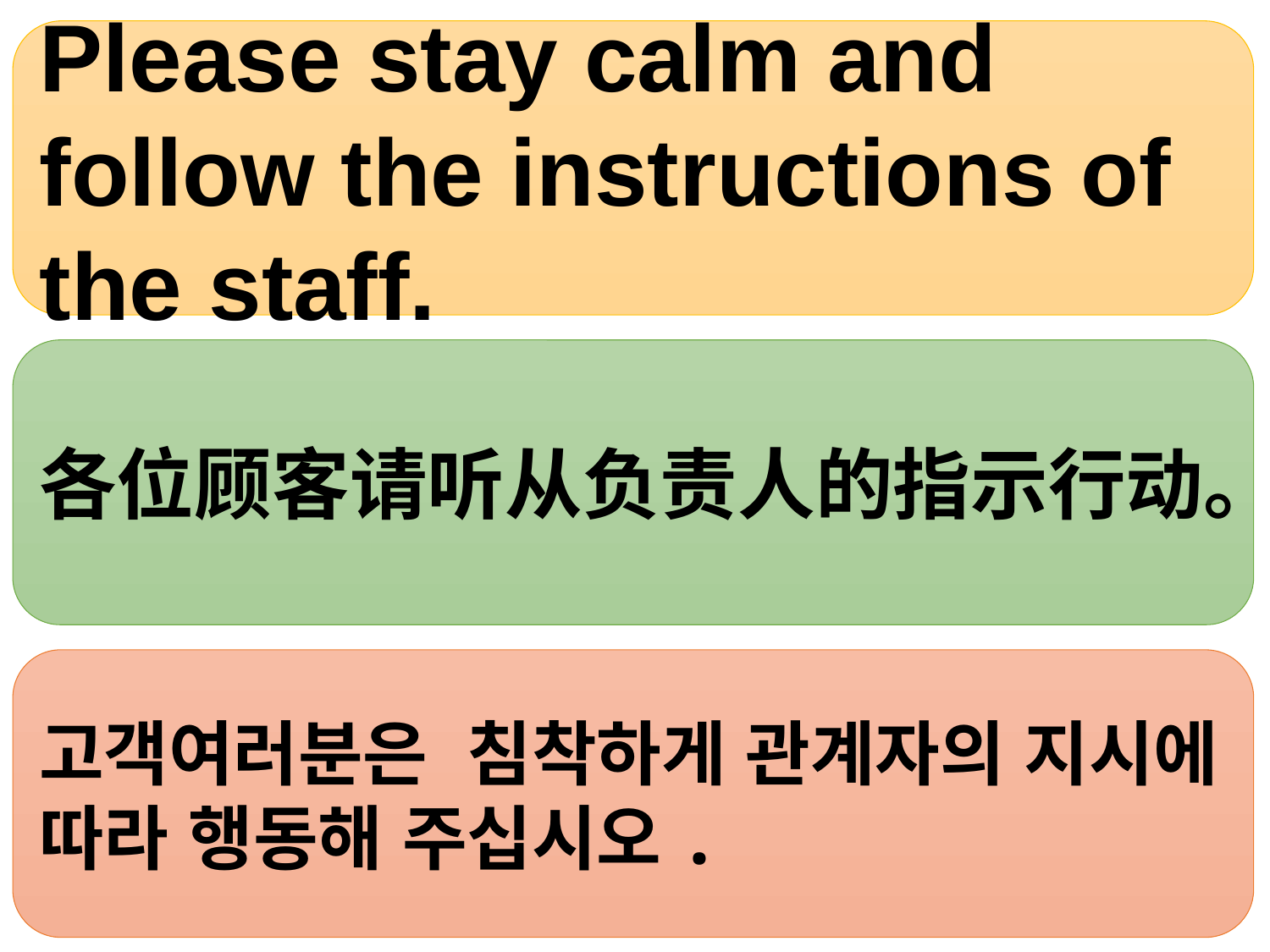

Please stay calm and follow the instructions of the staff.
各位顾客请听从负责人的指示行动。
고객여러분은  침착하게 관계자의 지시에 따라 행동해 주십시오.